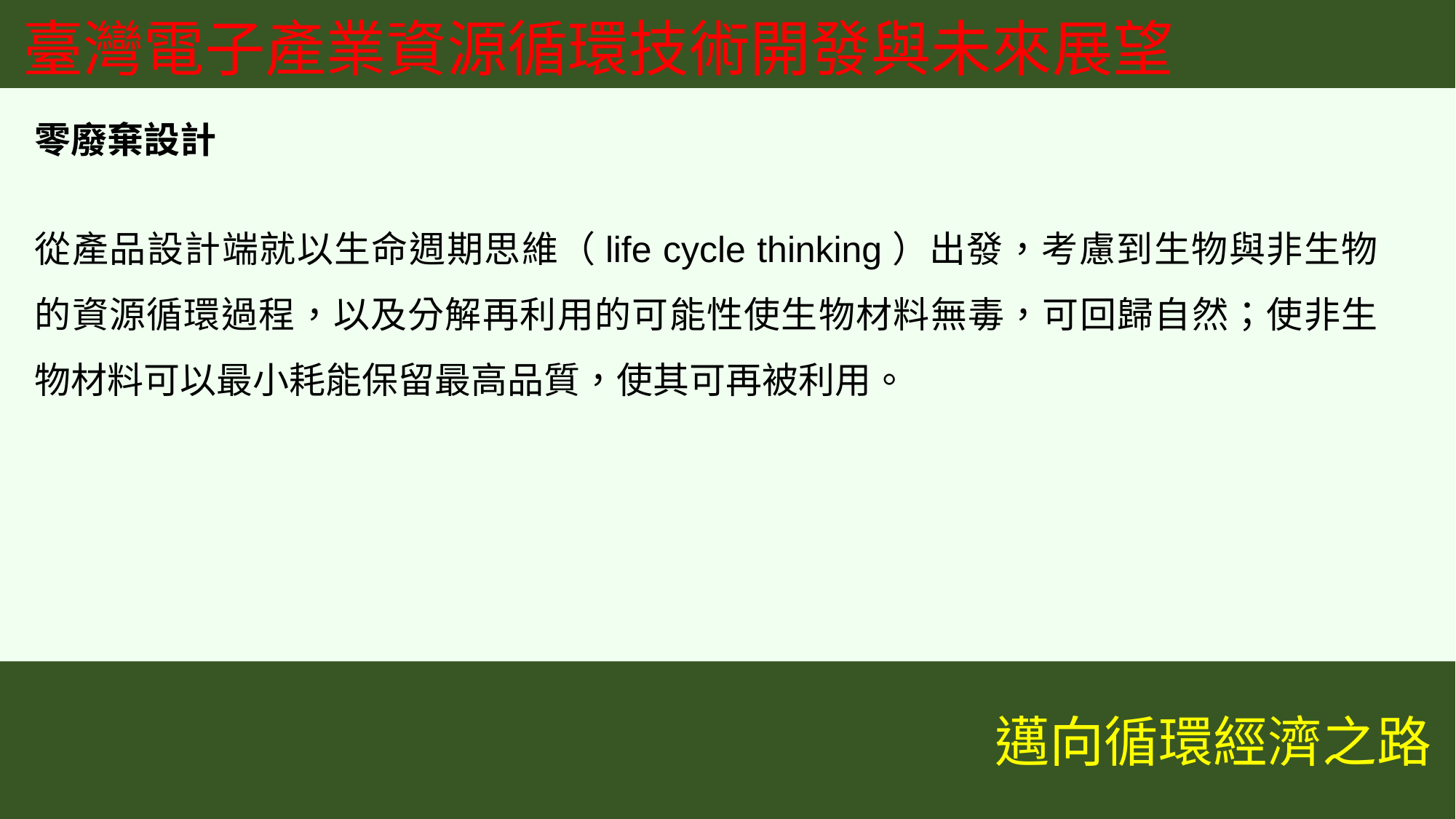

臺灣電子產業資源循環技術開發與未來展望
零廢棄設計

從產品設計端就以生命週期思維（life cycle thinking）出發，考慮到生物與非生物的資源循環過程，以及分解再利用的可能性使生物材料無毒，可回歸自然；使非生物材料可以最小耗能保留最高品質，使其可再被利用。
邁向循環經濟之路